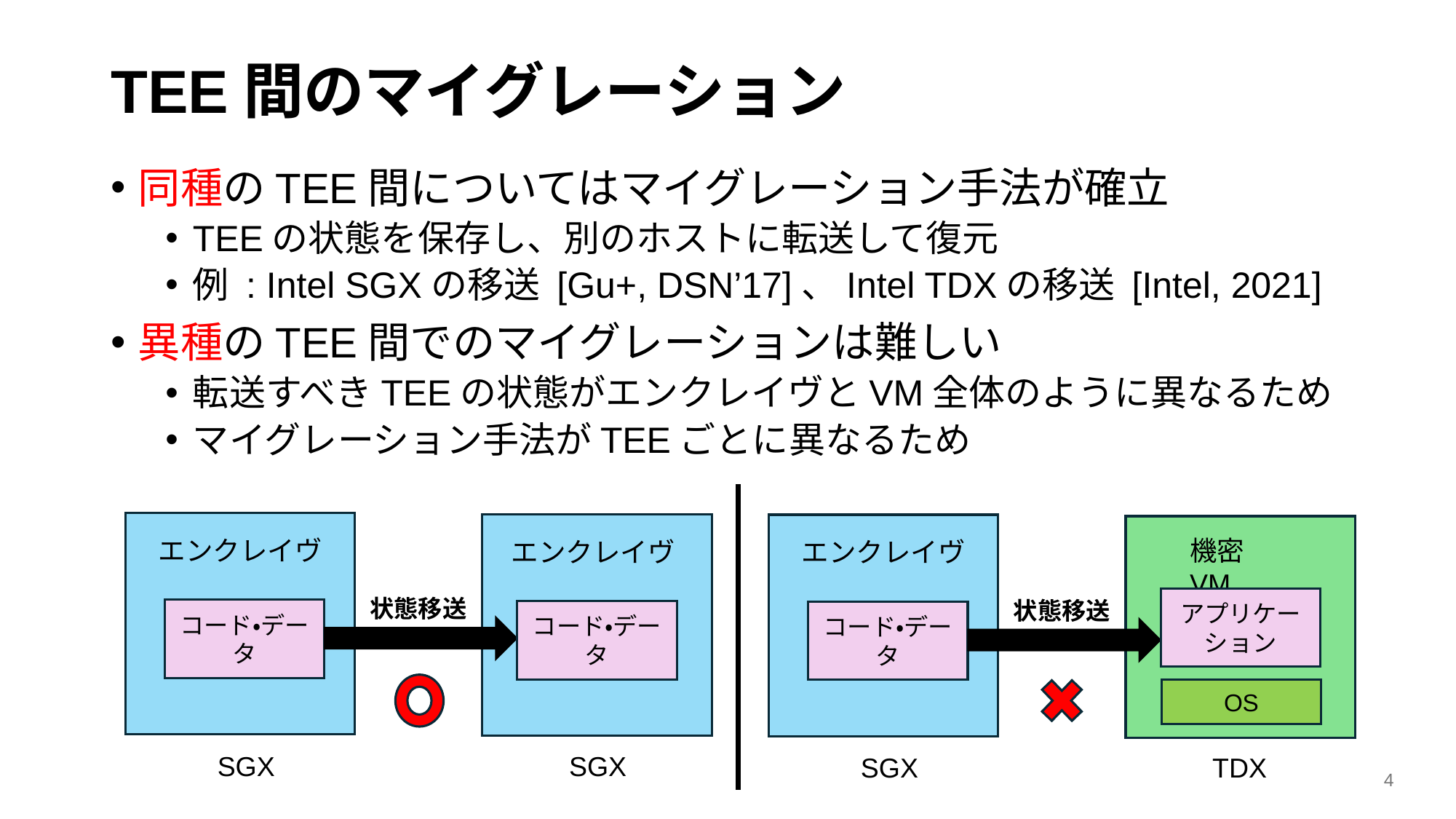

# TEE間のマイグレーション
同種のTEE間についてはマイグレーション手法が確立
TEEの状態を保存し、別のホストに転送して復元
例 : Intel SGXの移送 [Gu+, DSN’17]、Intel TDXの移送 [Intel, 2021]
異種のTEE間でのマイグレーションは難しい
転送すべきTEEの状態がエンクレイヴとVM全体のように異なるため
マイグレーション手法がTEEごとに異なるため

エンクレイヴ
機密VM
エンクレイヴ
エンクレイヴ
状態移送
アプリケーション
状態移送
コード・データ
コード・データ
コード・データ

OS
SGX
SGX
SGX
TDX
4